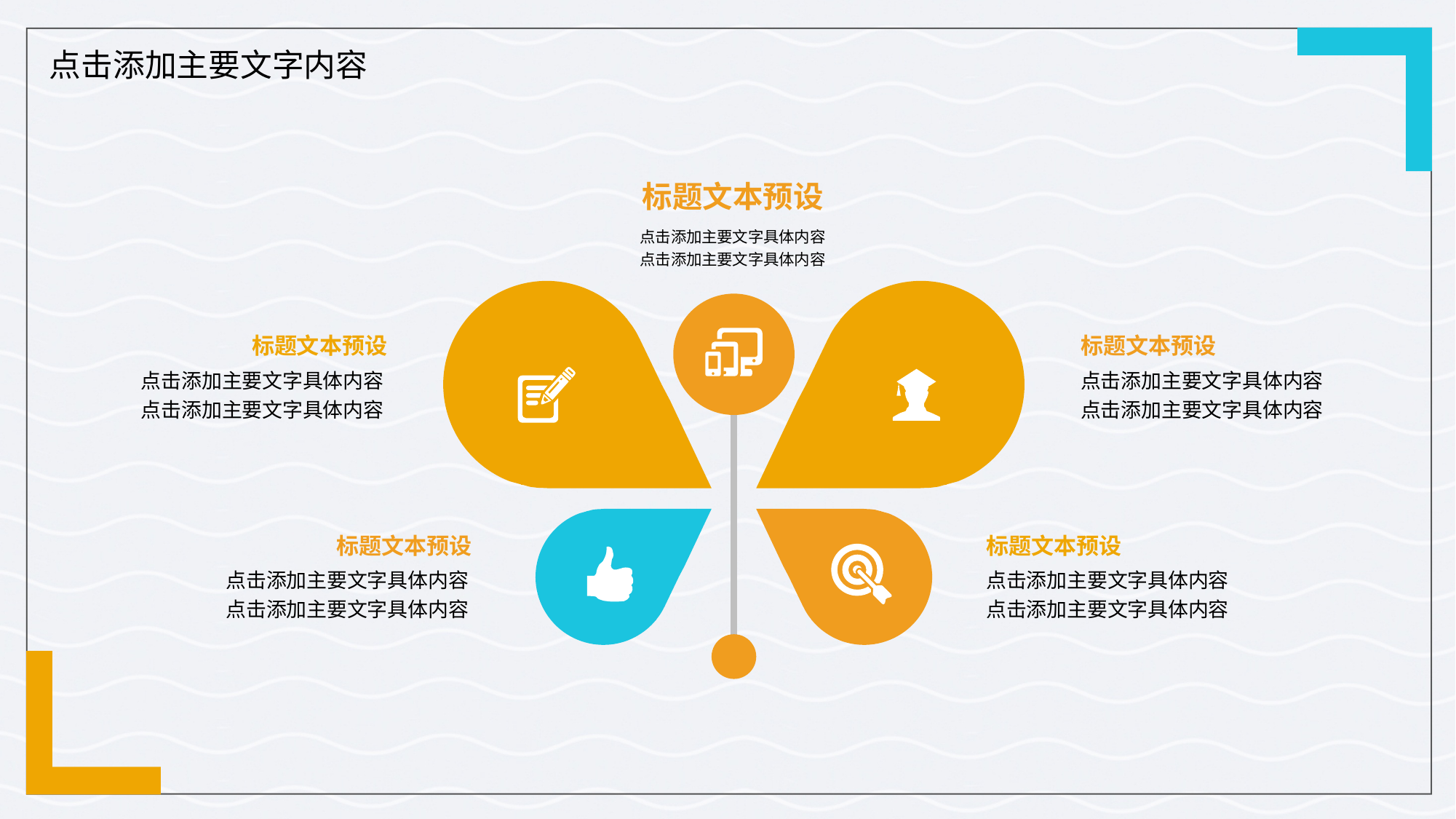

标题文本预设
点击添加主要文字具体内容
点击添加主要文字具体内容

标题文本预设
点击添加主要文字具体内容
点击添加主要文字具体内容
标题文本预设
点击添加主要文字具体内容
点击添加主要文字具体内容

标题文本预设
点击添加主要文字具体内容
点击添加主要文字具体内容
标题文本预设
点击添加主要文字具体内容
点击添加主要文字具体内容